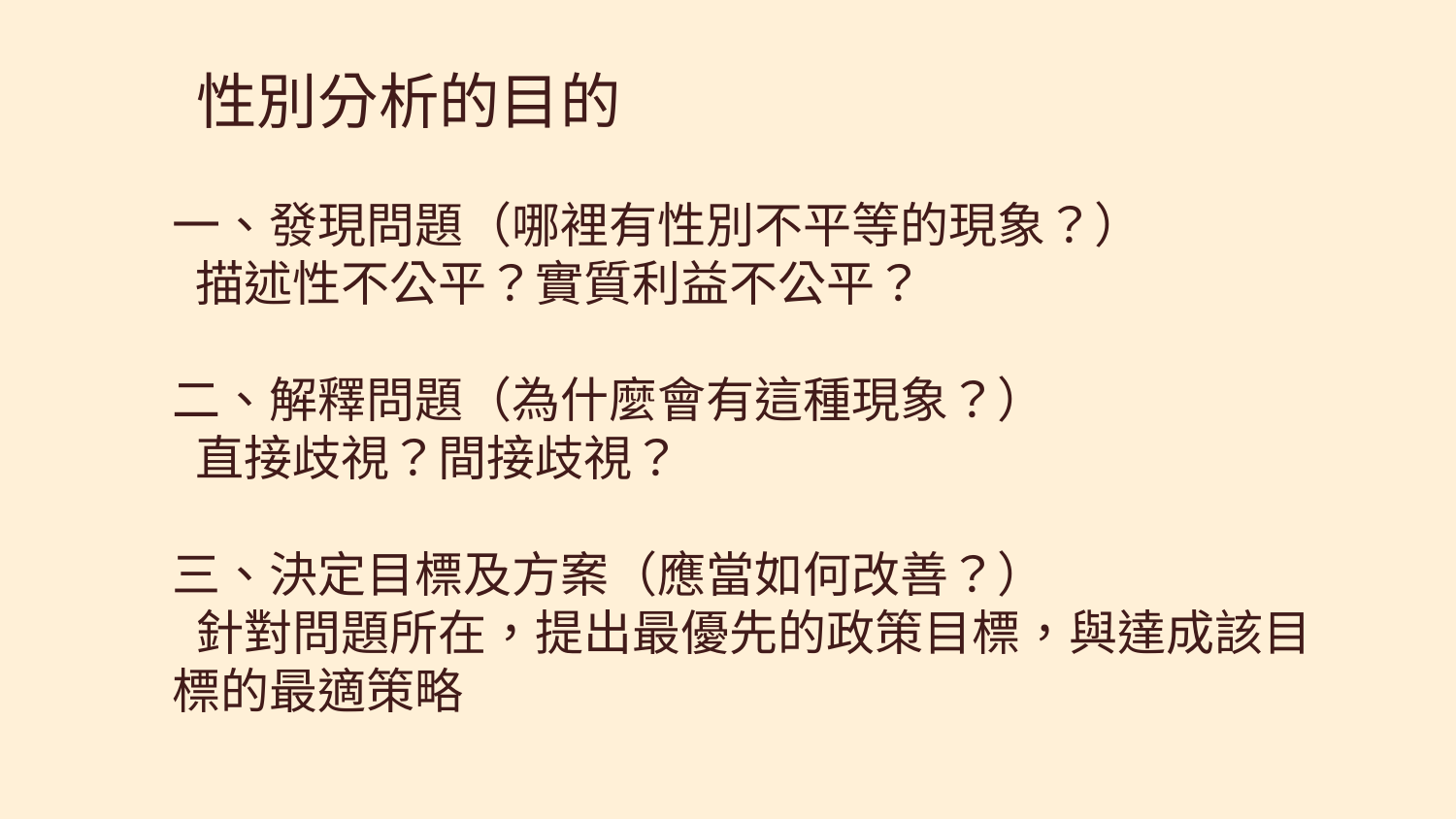

性別分析的目的
一、發現問題（哪裡有性別不平等的現象？）
 描述性不公平？實質利益不公平？

二、解釋問題（為什麼會有這種現象？）
 直接歧視？間接歧視？

三、決定目標及方案（應當如何改善？）
 針對問題所在，提出最優先的政策目標，與達成該目標的最適策略